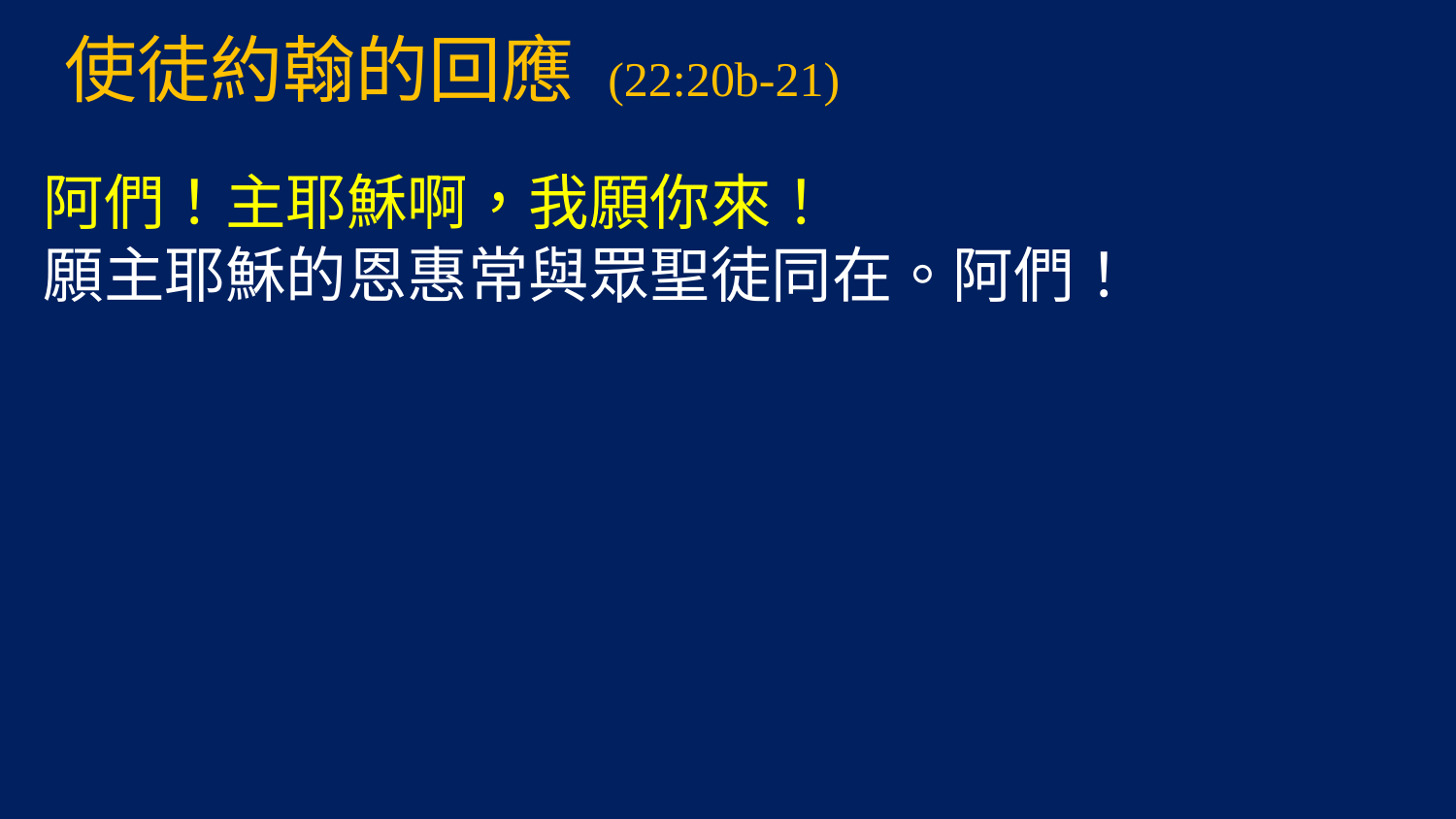

# 使徒約翰的回應 (22:20b-21)
阿們！主耶穌啊，我願你來！
願主耶穌的恩惠常與眾聖徒同在。阿們！